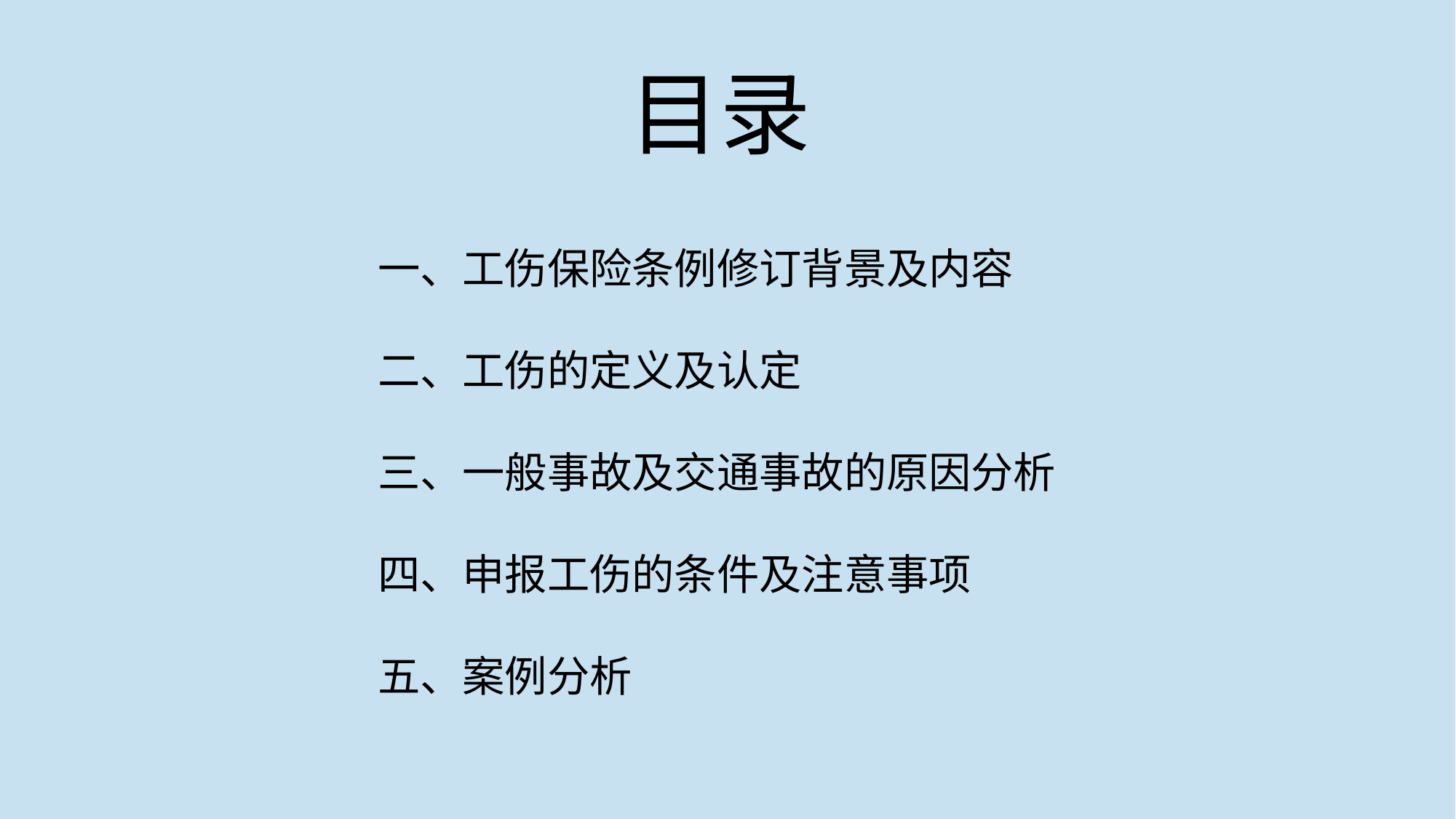

目录

一、工伤保险条例修订背景及内容
二、工伤的定义及认定
三、一般事故及交通事故的原因分析
四、申报工伤的条件及注意事项
五、案例分析